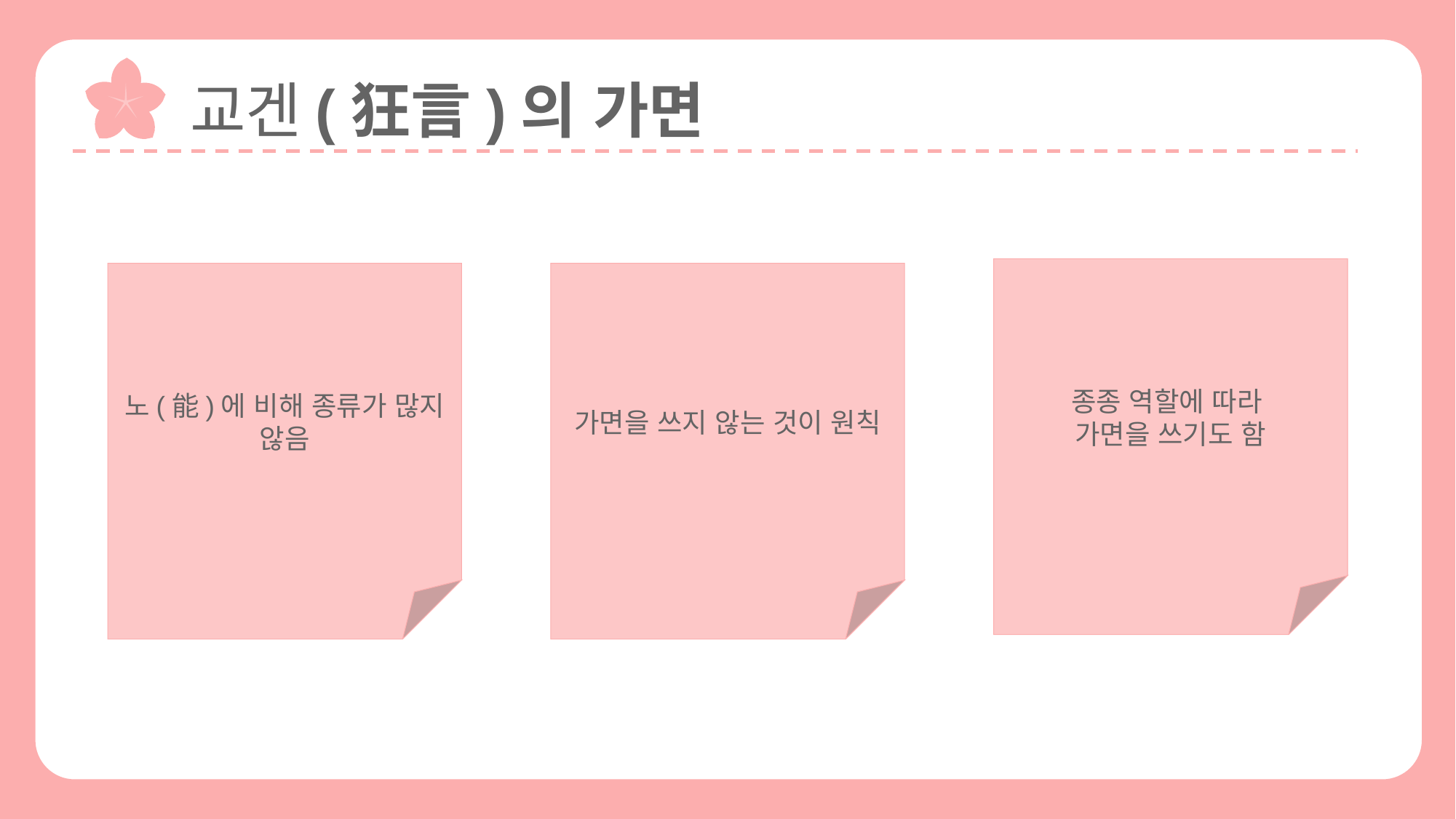

교겐(狂言)의 가면
종종 역할에 따라
가면을 쓰기도 함
노(能)에 비해 종류가 많지 않음
가면을 쓰지 않는 것이 원칙